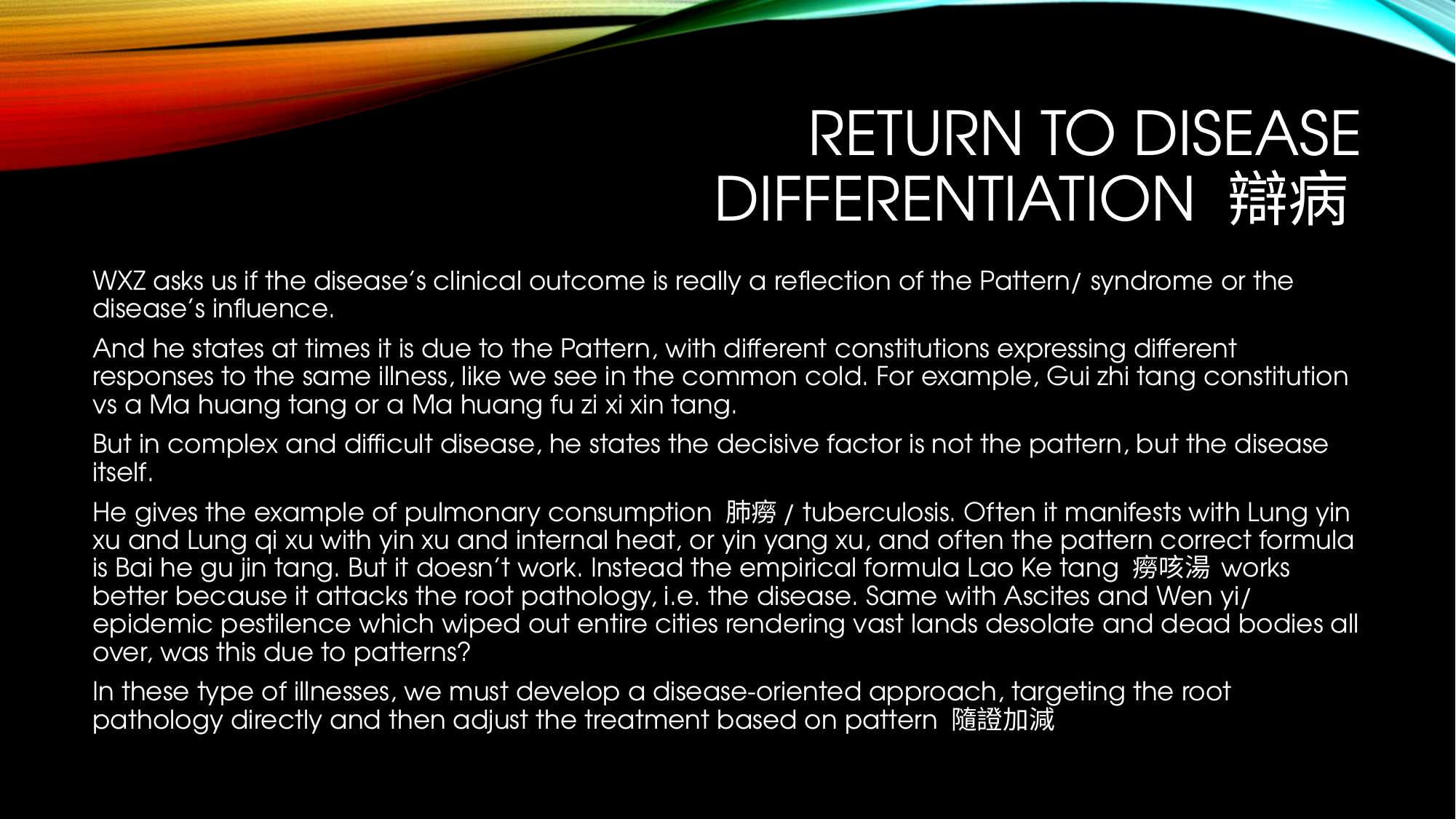

# Return to disease differentiation 辯病
WXZ asks us if the disease’s clinical outcome is really a reflection of the Pattern/ syndrome or the disease’s influence.
And he states at times it is due to the Pattern, with different constitutions expressing different responses to the same illness, like we see in the common cold. For example, Gui zhi tang constitution vs a Ma huang tang or a Ma huang fu zi xi xin tang.
But in complex and difficult disease, he states the decisive factor is not the pattern, but the disease itself.
He gives the example of pulmonary consumption 肺癆/ tuberculosis. Often it manifests with Lung yin xu and Lung qi xu with yin xu and internal heat, or yin yang xu, and often the pattern correct formula is Bai he gu jin tang. But it doesn’t work. Instead the empirical formula Lao Ke tang 癆咳湯 works better because it attacks the root pathology, i.e. the disease. Same with Ascites and Wen yi/ epidemic pestilence which wiped out entire cities rendering vast lands desolate and dead bodies all over, was this due to patterns?
In these type of illnesses, we must develop a disease-oriented approach, targeting the root pathology directly and then adjust the treatment based on pattern 隨證加減